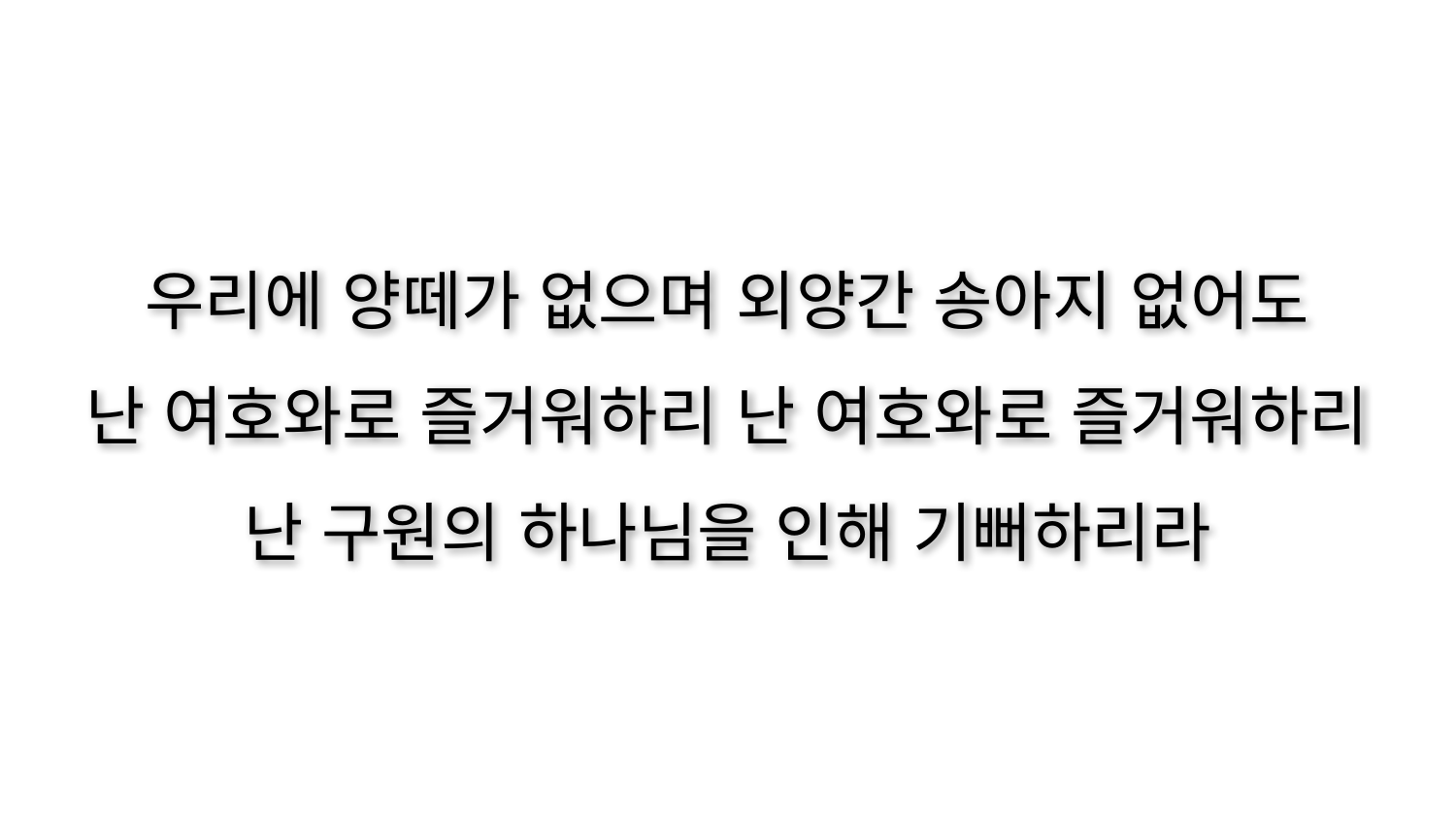

우리에 양떼가 없으며 외양간 송아지 없어도
난 여호와로 즐거워하리 난 여호와로 즐거워하리
난 구원의 하나님을 인해 기뻐하리라